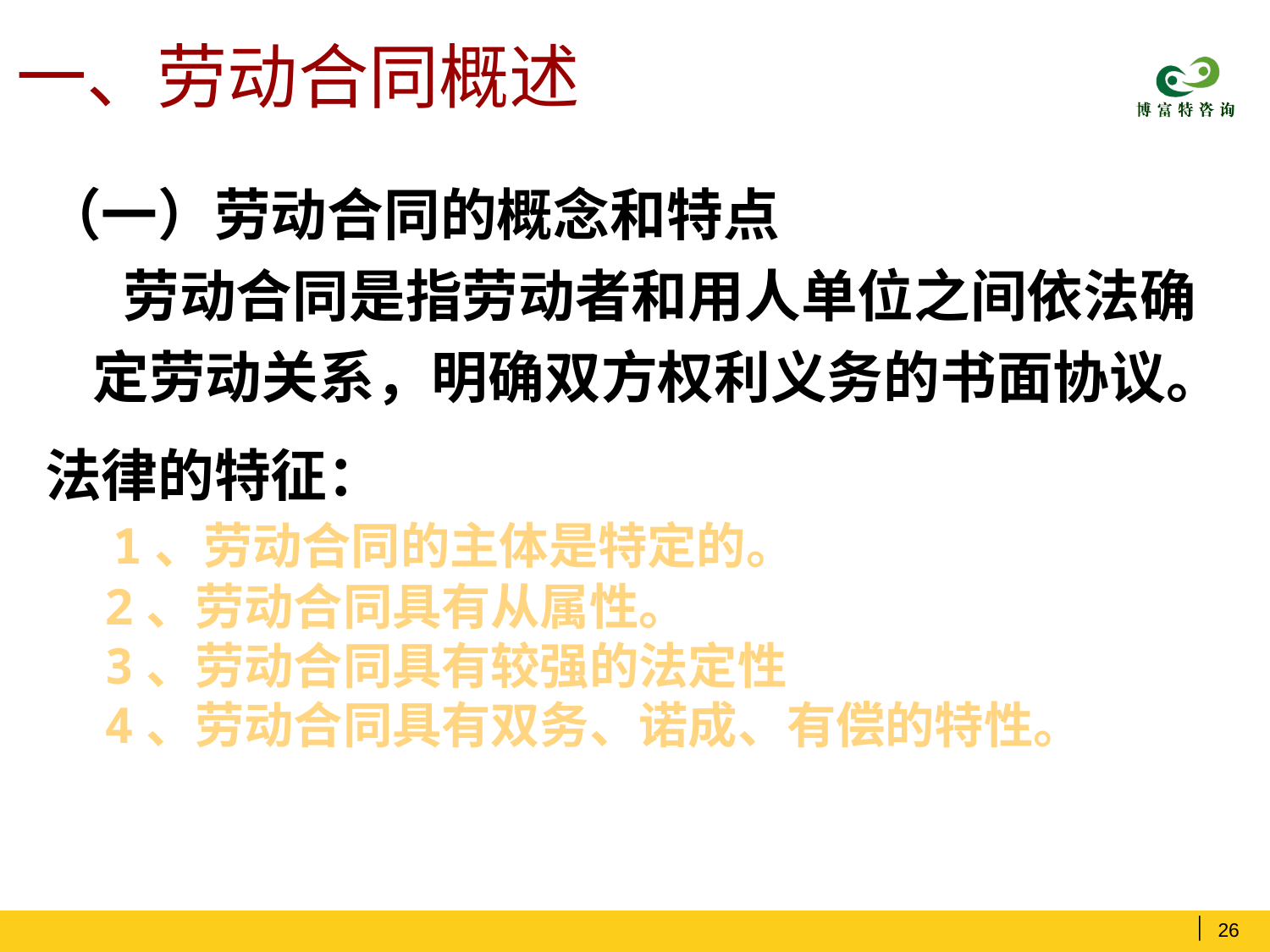

# 一、劳动合同概述
（一）劳动合同的概念和特点
     劳动合同是指劳动者和用人单位之间依法确定劳动关系，明确双方权利义务的书面协议。

法律的特征：
  1、劳动合同的主体是特定的。
  2、劳动合同具有从属性。
  3、劳动合同具有较强的法定性
  4、劳动合同具有双务、诺成、有偿的特性。